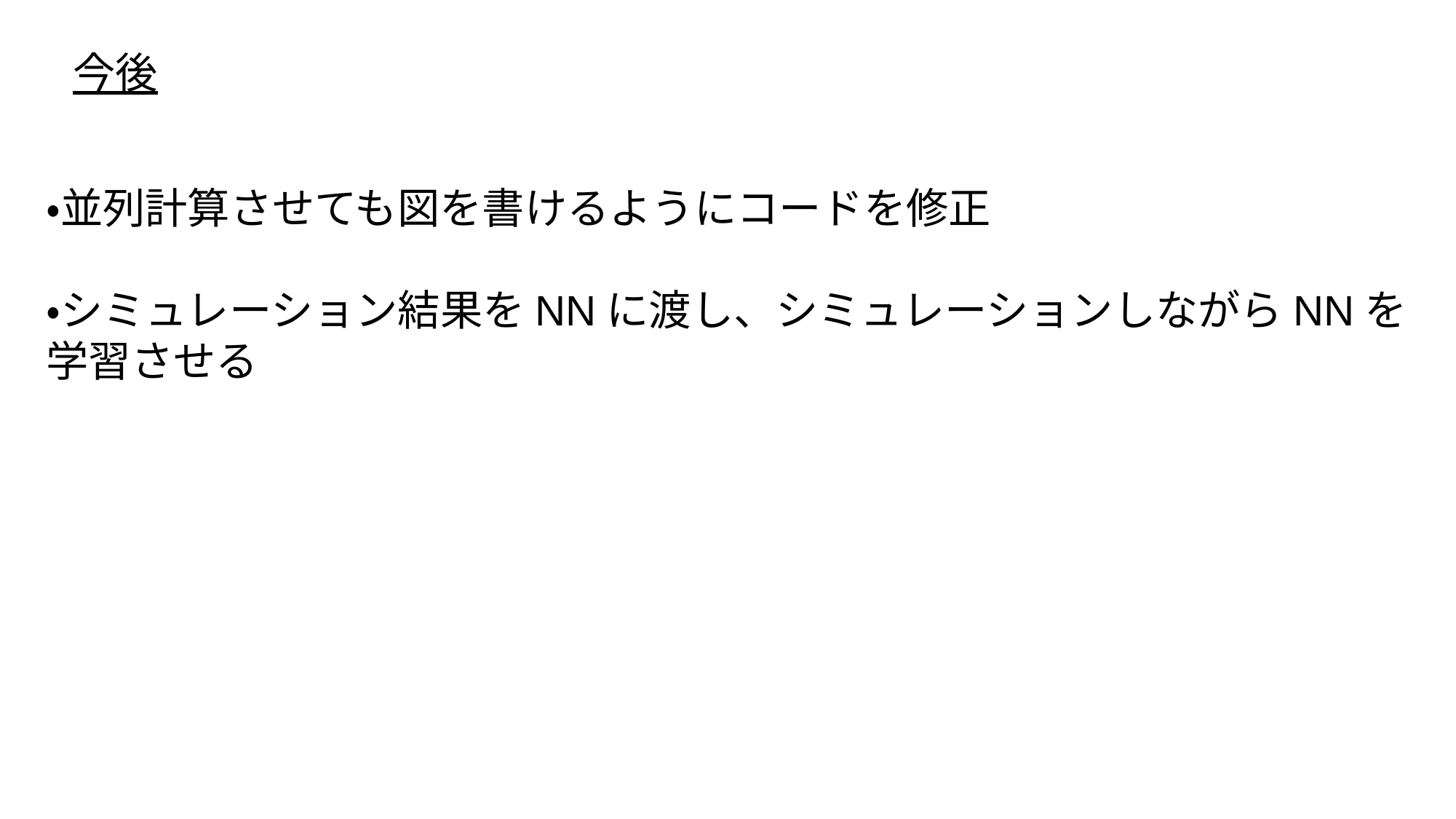

今後
・並列計算させても図を書けるようにコードを修正

・シミュレーション結果をNNに渡し、シミュレーションしながらNNを学習させる